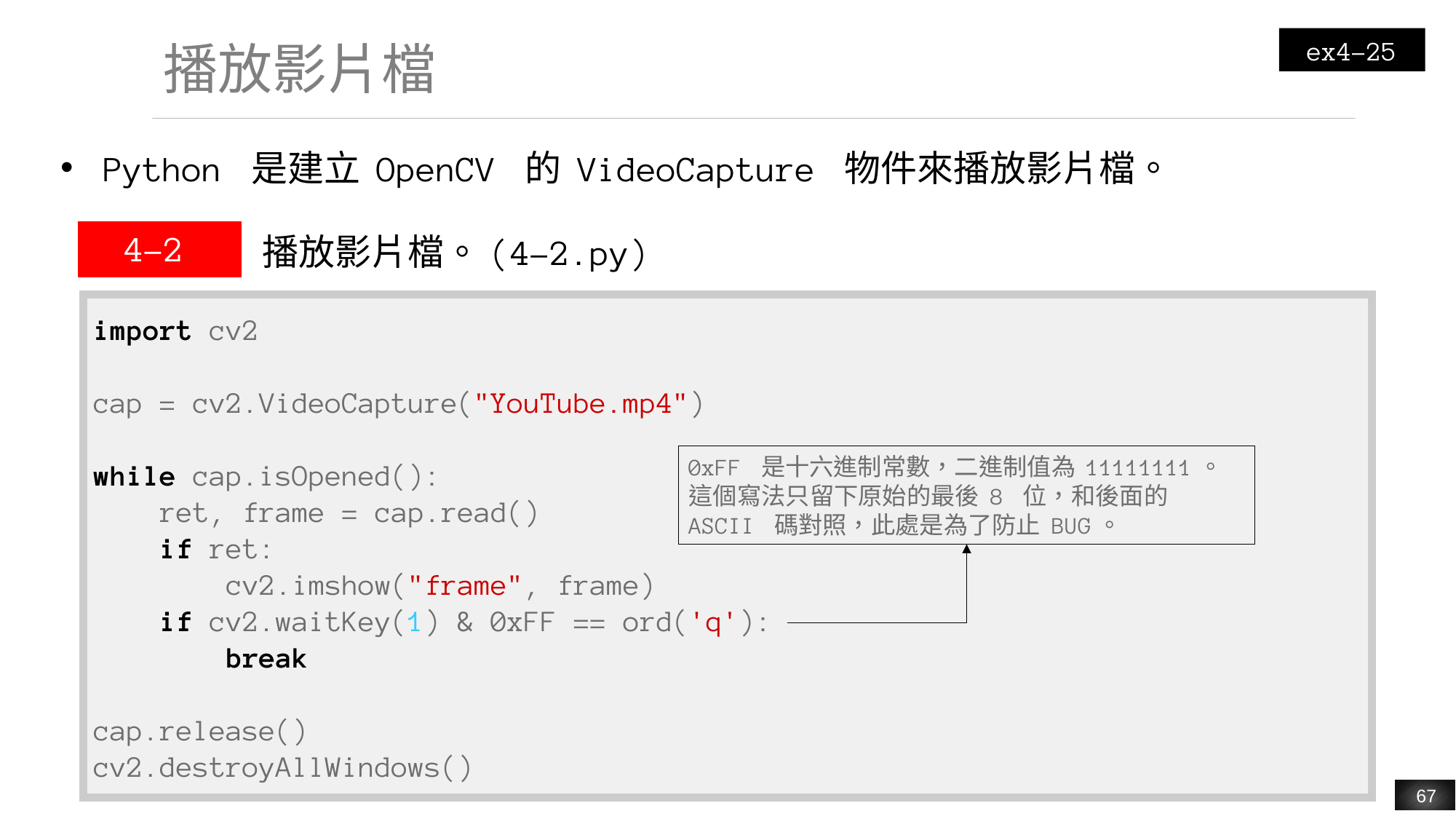

ex4-25
# 播放影片檔
Python 是建立 OpenCV 的 VideoCapture 物件來播放影片檔。
| 4-2 | 播放影片檔。(4-2.py) |
| --- | --- |
| import cv2 cap = cv2.VideoCapture("YouTube.mp4") while cap.isOpened(): ret, frame = cap.read() if ret: cv2.imshow("frame", frame) if cv2.waitKey(1) & 0xFF == ord('q'): break cap.release() cv2.destroyAllWindows() |
| --- |
0xFF 是十六進制常數，二進制值為 11111111。這個寫法只留下原始的最後 8 位，和後面的 ASCII 碼對照，此處是為了防止 BUG。
67